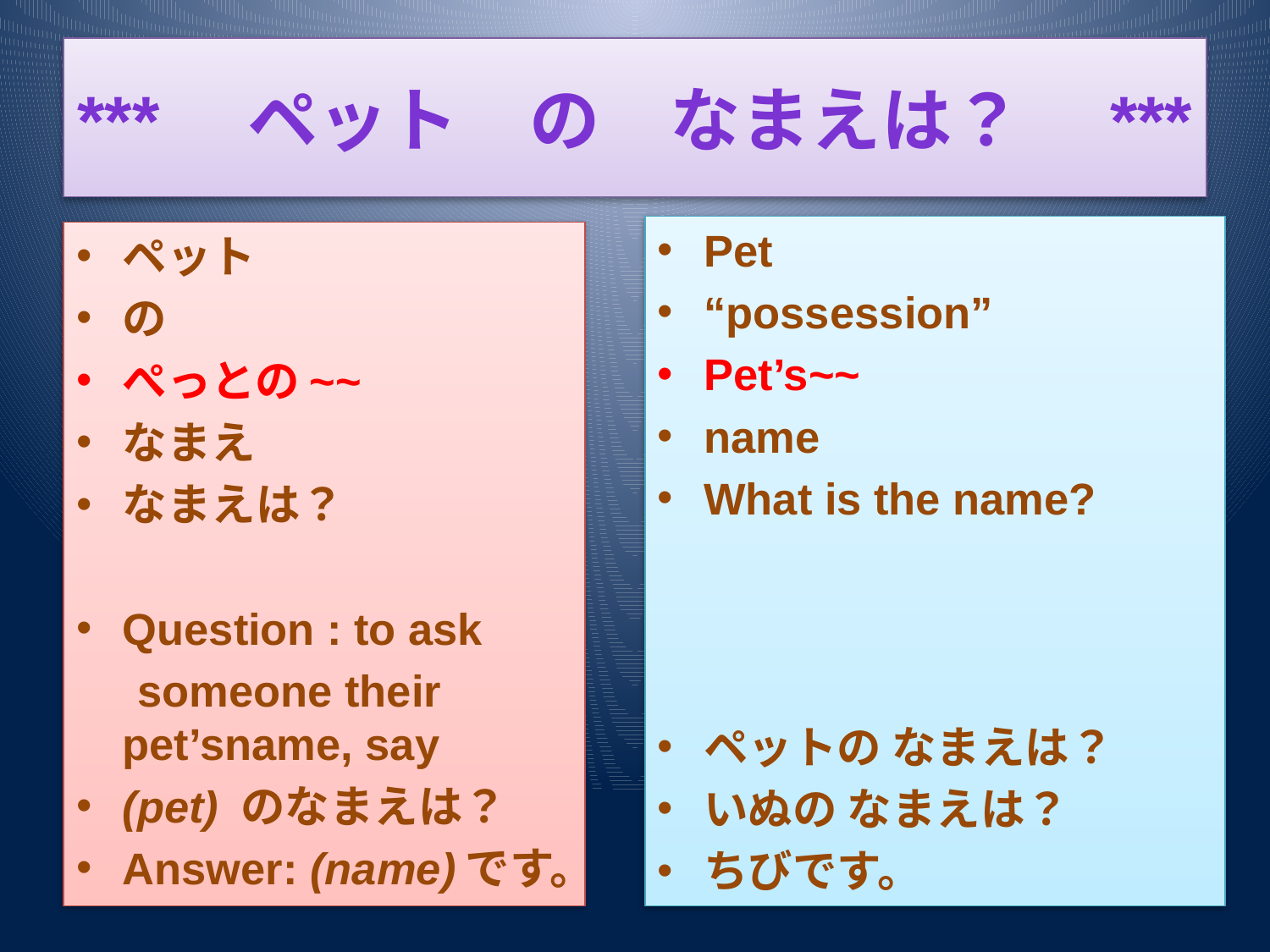

# ***　ペット　の　なまえは？　***
Pet
“possession”
Pet’s~~
name
What is the name?

ペットの なまえは？
いぬの なまえは？
ちびです。

ペット
の
ぺっとの~~
なまえ
なまえは？

Question : to ask
     someone their pet’sname, say
(pet) のなまえは？
Answer: (name)です。